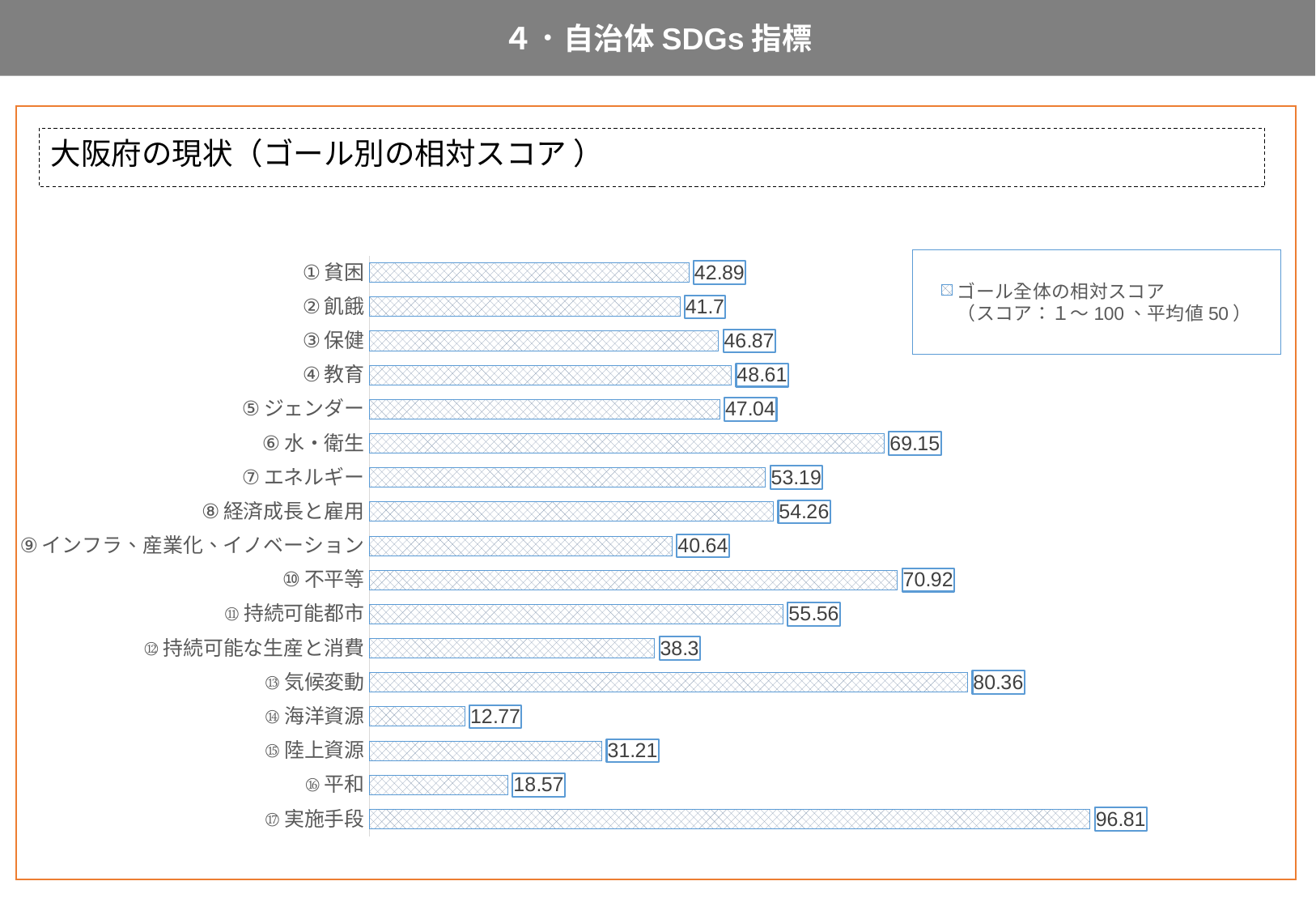

４．自治体SDGs指標
54

大阪府の現状（ゴール別の相対スコア ）

### Chart

| Category | ゴール全体の相対スコア
（スコア：１～100、平均値50） |
|---|---|
| ①貧困 | 42.89 |
| ②飢餓 | 41.7 |
| ③保健 | 46.87 |
| ④教育 | 48.61 |
| ⑤ジェンダー | 47.04 |
| ⑥水・衛生 | 69.15 |
| ⑦エネルギー | 53.19 |
| ⑧経済成長と雇用 | 54.26 |
| ⑨インフラ、産業化、イノベーション | 40.64 |
| ⑩不平等 | 70.92 |
| ⑪持続可能都市 | 55.56 |
| ⑫持続可能な生産と消費 | 38.3 |
| ⑬気候変動 | 80.36 |
| ⑭海洋資源 | 12.77 |
| ⑮陸上資源 | 31.21 |
| ⑯平和 | 18.57 |
| ⑰実施手段 | 96.81 |